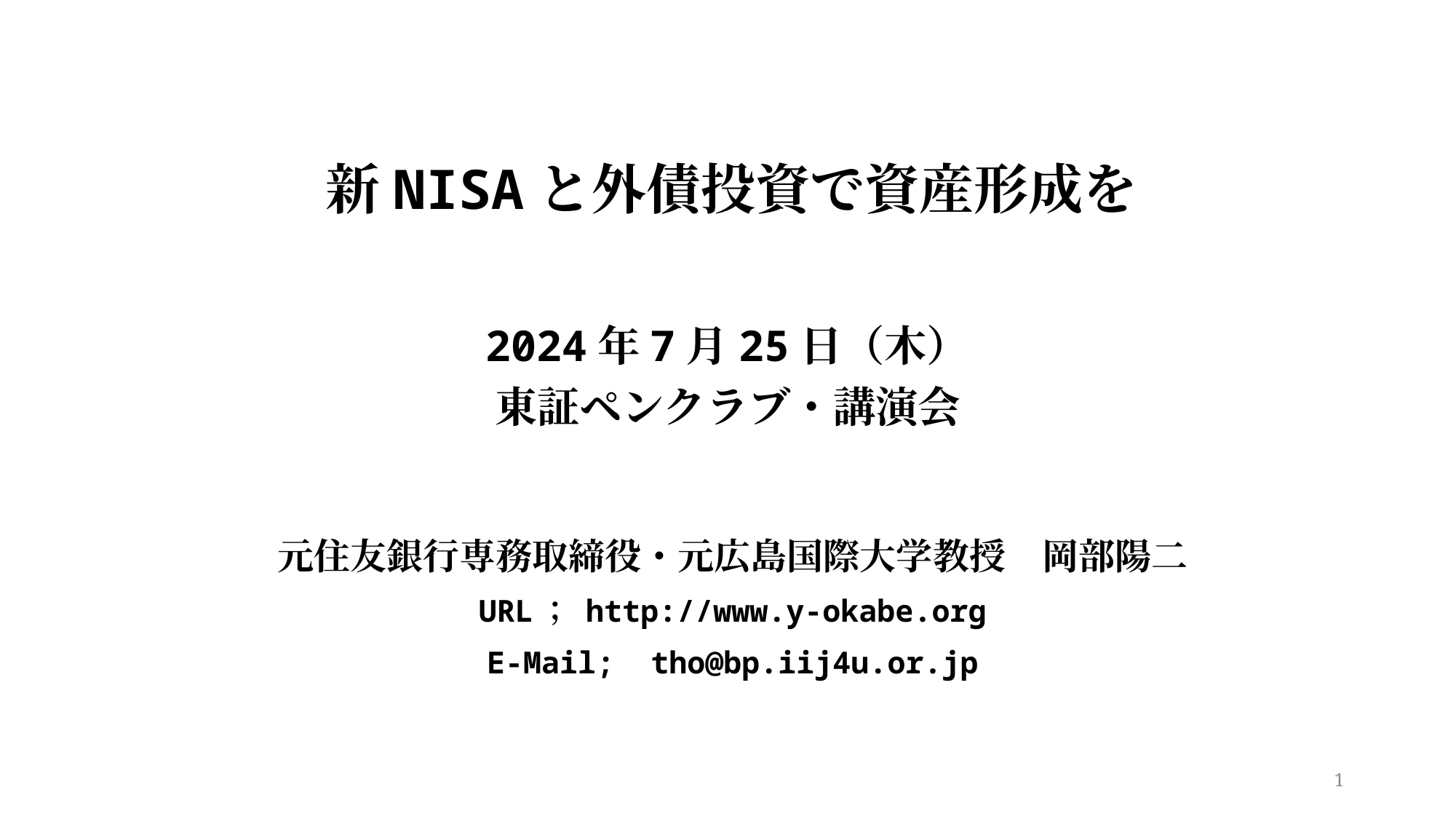

# 新NISAと外債投資で資産形成を
2024年7月25日（木）
東証ペンクラブ・講演会
元住友銀行専務取締役・元広島国際大学教授　岡部陽二
URL； http://www.y-okabe.org
E-Mail;  tho@bp.iij4u.or.jp

1